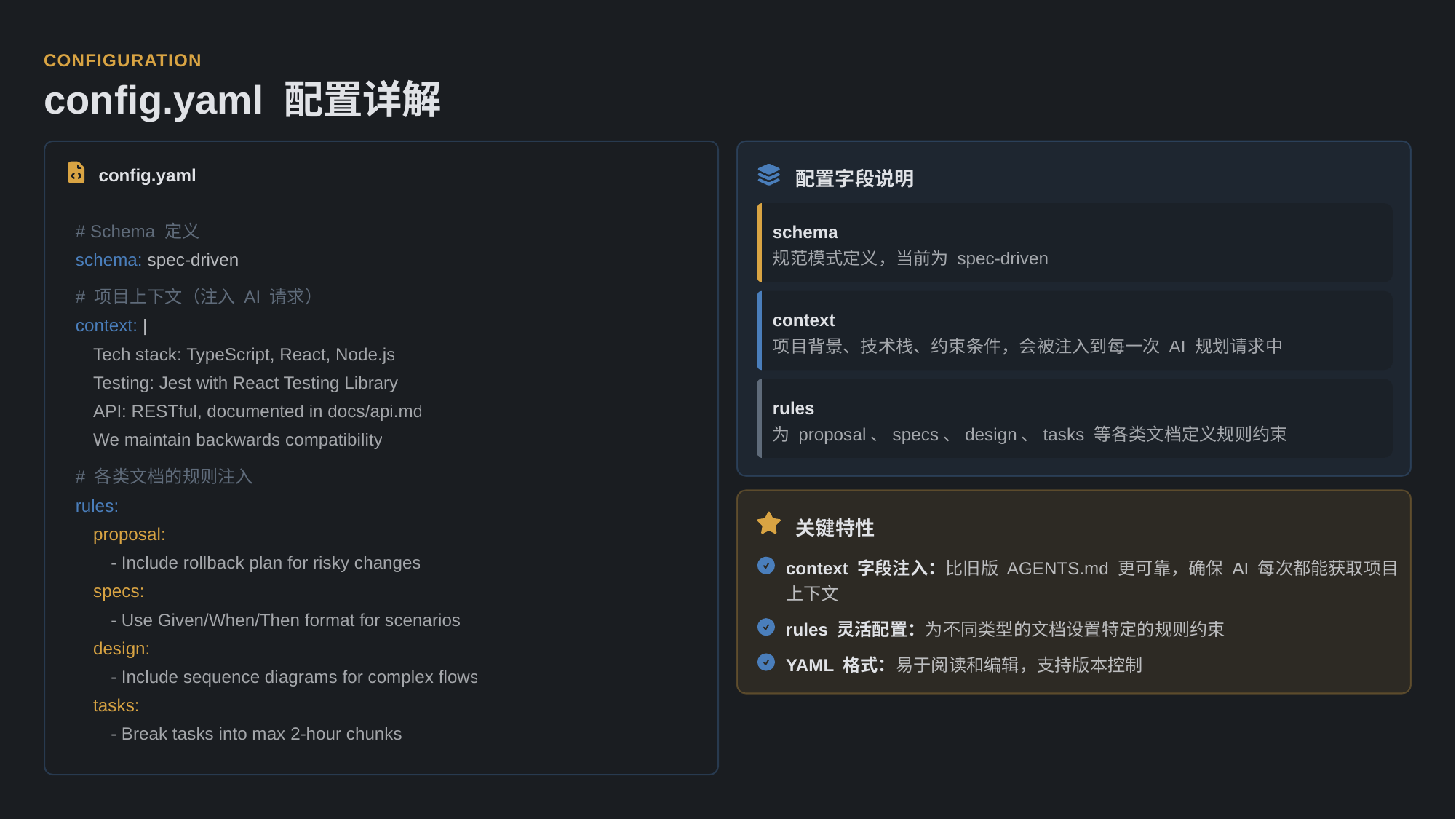

CONFIGURATION
config.yaml 配置详解

config.yaml
配置字段说明

# Schema 定义
schema
schema: spec-driven
规范模式定义，当前为 spec-driven
# 项目上下文（注入 AI 请求）

context
context: |
项目背景、技术栈、约束条件，会被注入到每一次 AI 规划请求中
Tech stack: TypeScript, React, Node.js
Testing: Jest with React Testing Library

API: RESTful, documented in docs/api.md
rules
为 proposal、specs、design、tasks 等各类文档定义规则约束
We maintain backwards compatibility
# 各类文档的规则注入
rules:

关键特性

proposal:
- Include rollback plan for risky changes
context 字段注入：比旧版 AGENTS.md 更可靠，确保 AI 每次都能获取项目上下文

specs:
- Use Given/When/Then format for scenarios
rules 灵活配置：为不同类型的文档设置特定的规则约束

design:
YAML 格式：易于阅读和编辑，支持版本控制

- Include sequence diagrams for complex flows
tasks:
- Break tasks into max 2-hour chunks